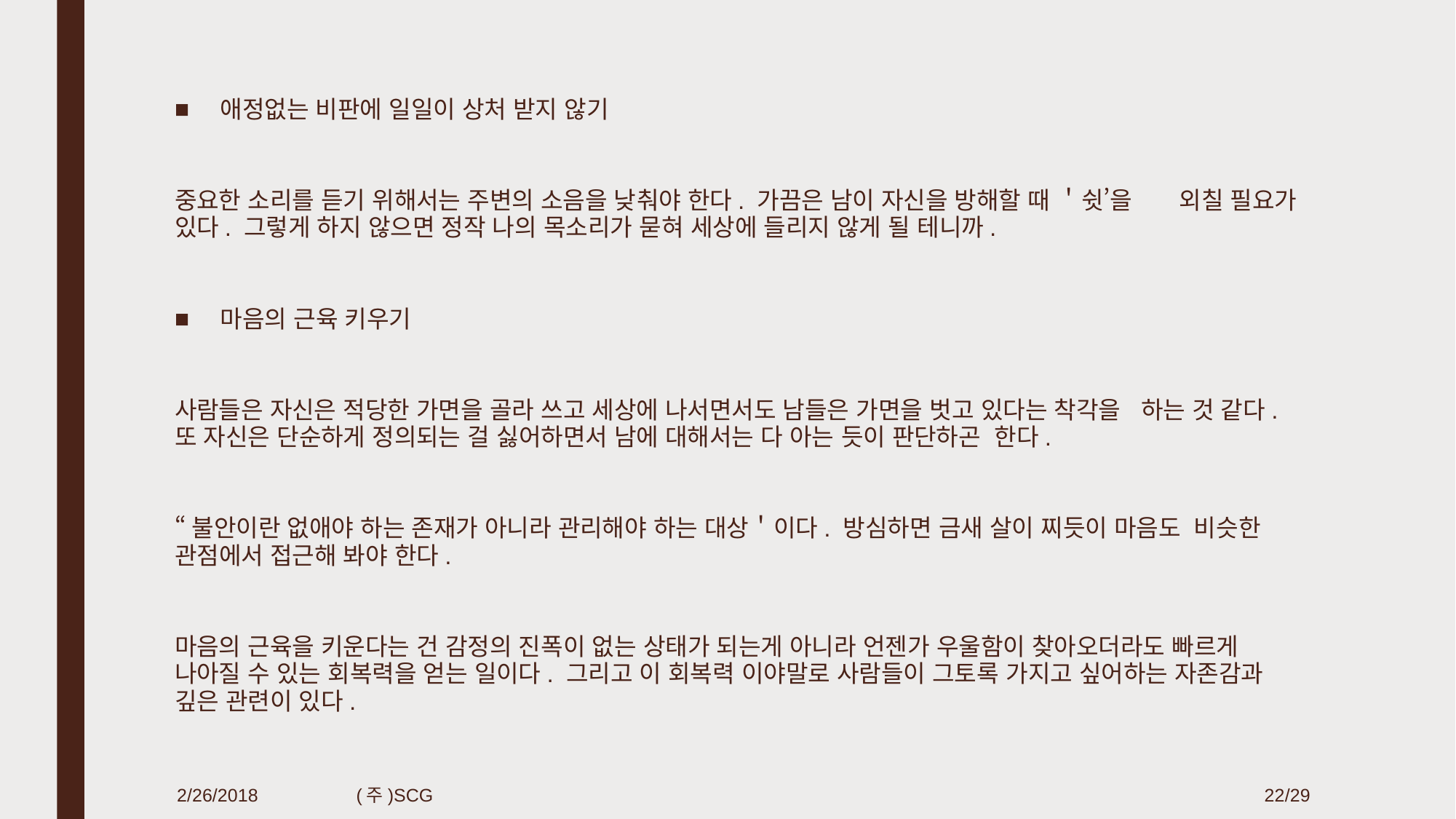

애정없는 비판에 일일이 상처 받지 않기

중요한 소리를 듣기 위해서는 주변의 소음을 낮춰야 한다. 가끔은 남이 자신을 방해할 때 ＇쉿’을       외칠 필요가 있다. 그렇게 하지 않으면 정작 나의 목소리가 묻혀 세상에 들리지 않게 될 테니까.

마음의 근육 키우기

사람들은 자신은 적당한 가면을 골라 쓰고 세상에 나서면서도 남들은 가면을 벗고 있다는 착각을   하는 것 같다. 또 자신은 단순하게 정의되는 걸 싫어하면서 남에 대해서는 다 아는 듯이 판단하곤  한다.

“불안이란 없애야 하는 존재가 아니라 관리해야 하는 대상＇이다. 방심하면 금새 살이 찌듯이 마음도  비슷한 관점에서 접근해 봐야 한다.

마음의 근육을 키운다는 건 감정의 진폭이 없는 상태가 되는게 아니라 언젠가 우울함이 찾아오더라도 빠르게 나아질 수 있는 회복력을 얻는 일이다. 그리고 이 회복력 이야말로 사람들이 그토록 가지고 싶어하는 자존감과 깊은 관련이 있다.
2/26/2018
(주)SCG
22/29